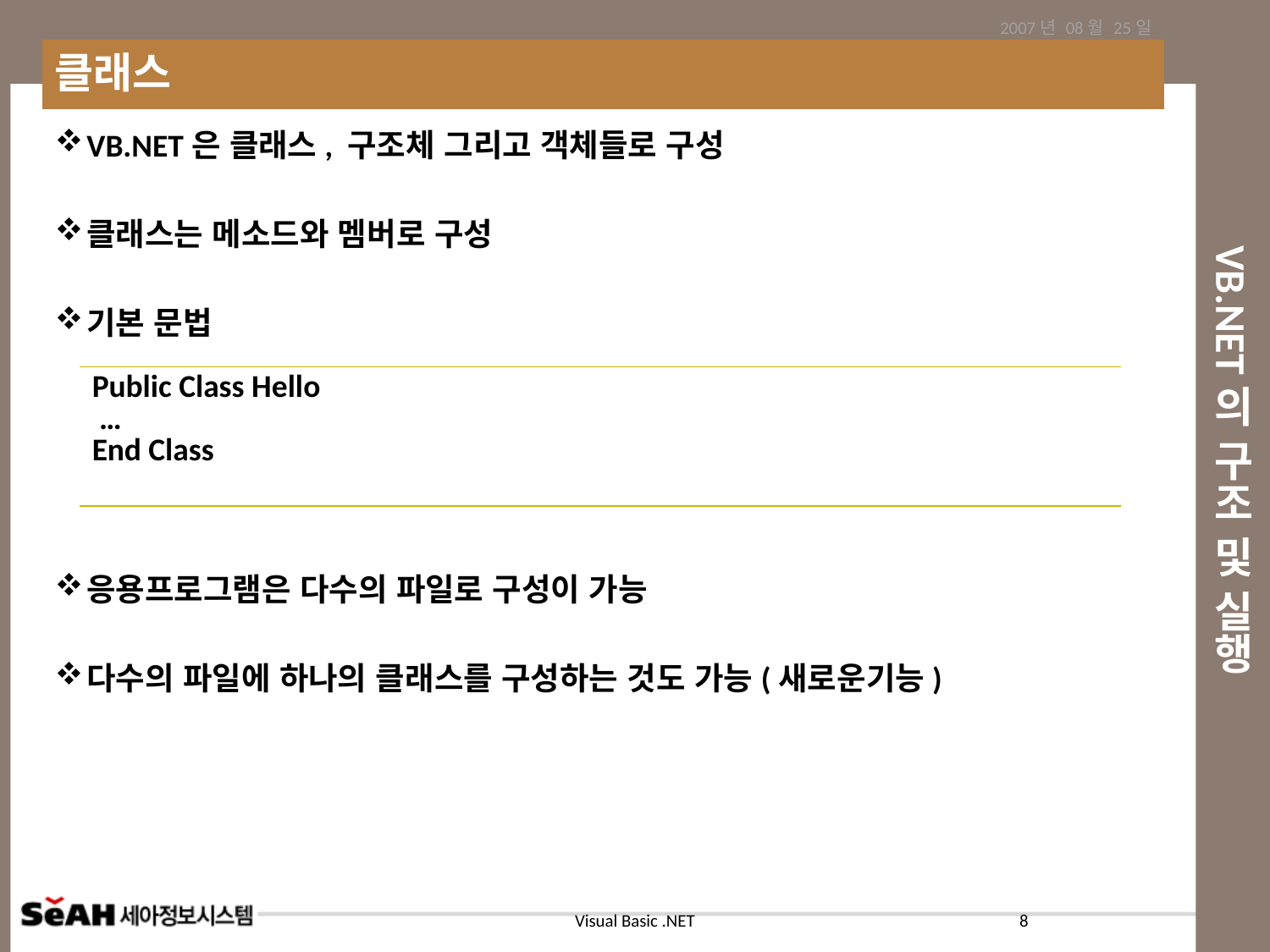

2007년 08월 25일
클래스
# VB.NET의 구조 및 실행
VB.NET은 클래스, 구조체 그리고 객체들로 구성

클래스는 메소드와 멤버로 구성

기본 문법

응용프로그램은 다수의 파일로 구성이 가능

다수의 파일에 하나의 클래스를 구성하는 것도 가능(새로운기능)
| Public Class Hello … End Class |
| --- |
8
Visual Basic .NET